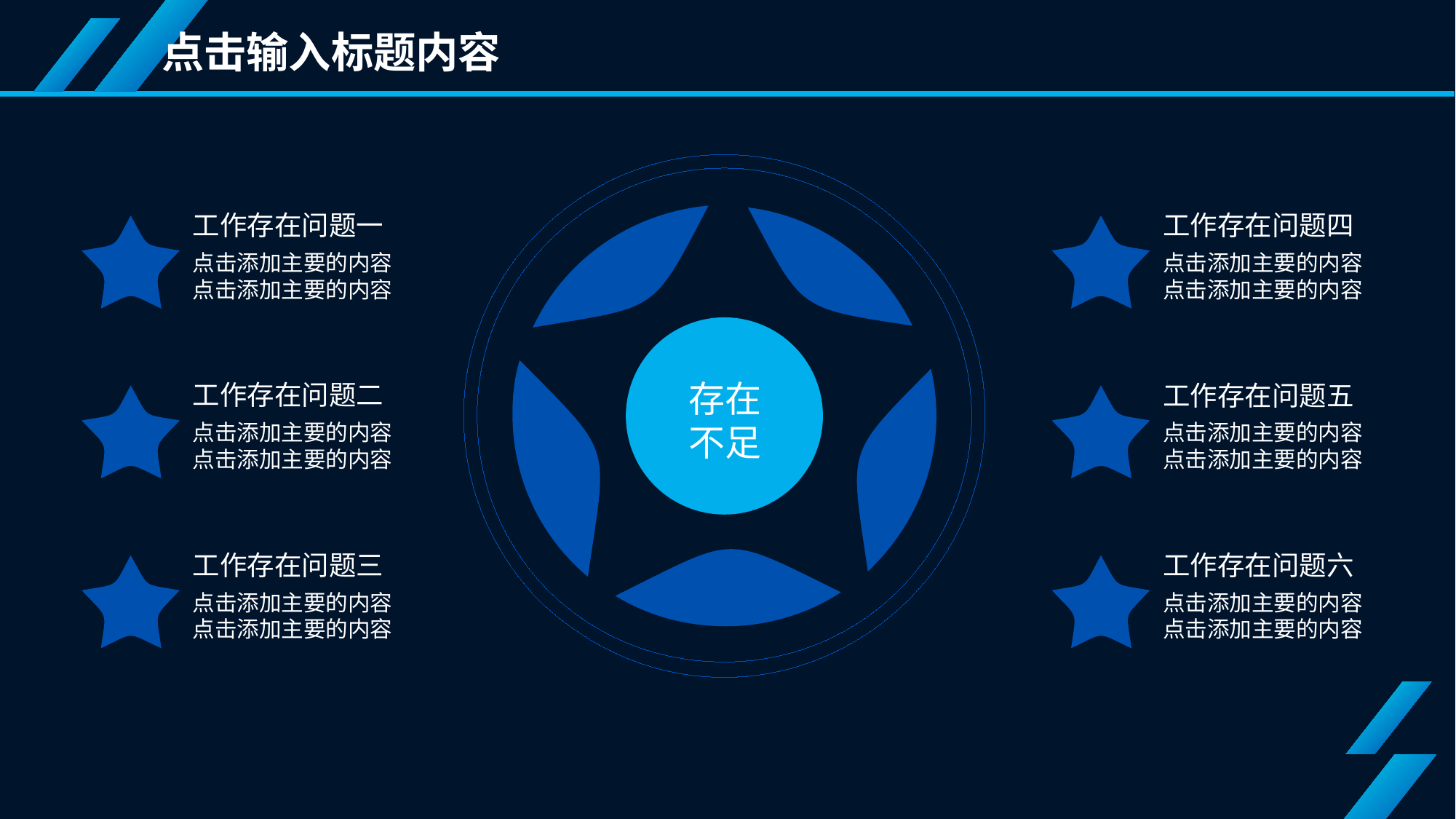

点击输入标题内容

工作存在问题一
工作存在问题四

点击添加主要的内容
点击添加主要的内容
点击添加主要的内容
点击添加主要的内容

存在
不足

工作存在问题二
工作存在问题五

点击添加主要的内容
点击添加主要的内容
点击添加主要的内容
点击添加主要的内容

工作存在问题三
工作存在问题六

点击添加主要的内容
点击添加主要的内容
点击添加主要的内容
点击添加主要的内容